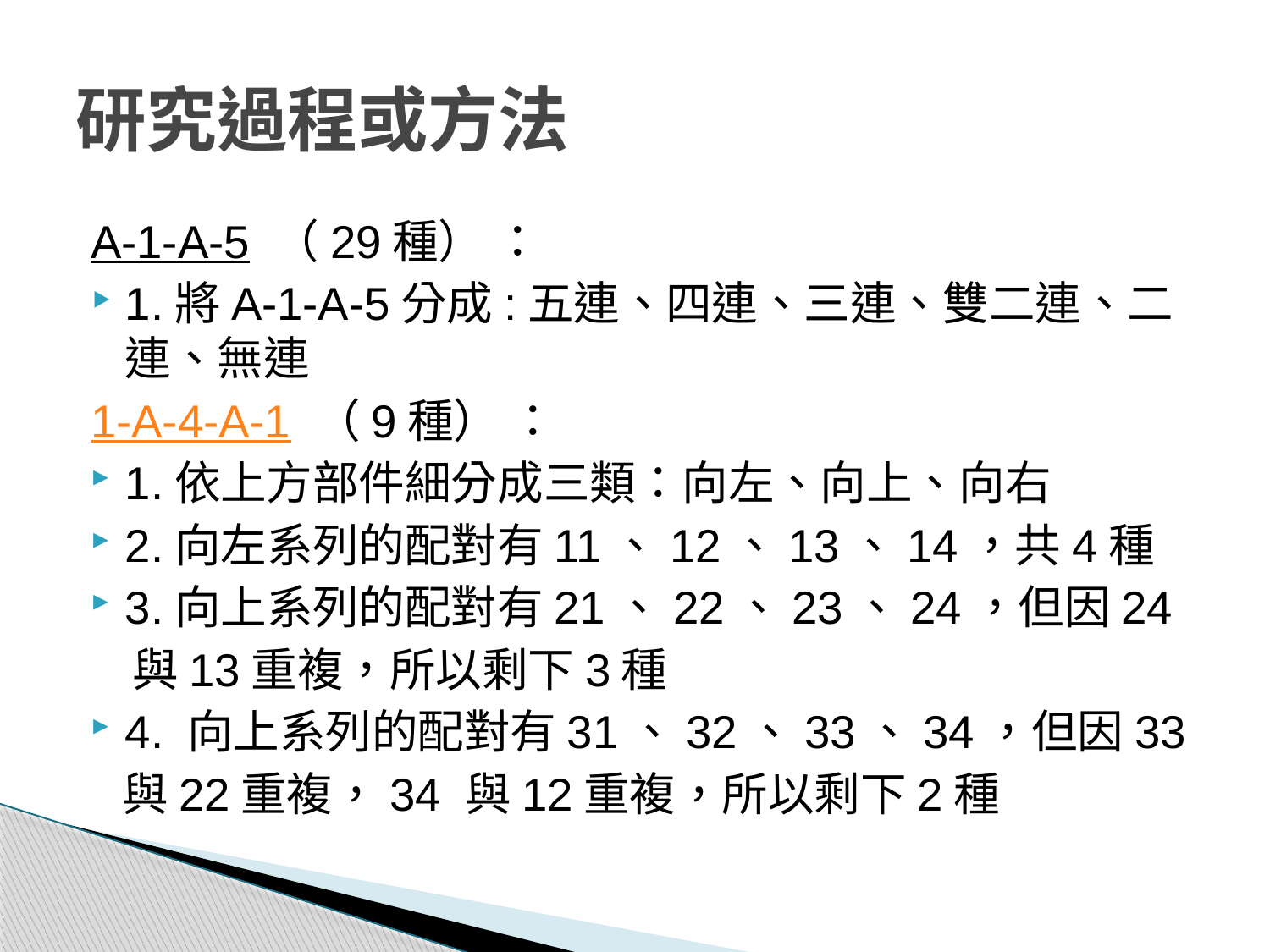

# 研究過程或方法
A-1-A-5 （29種） ：
1.將A-1-A-5分成:五連、四連、三連、雙二連、二連、無連
1-A-4-A-1 （9種） ：
1.依上方部件細分成三類：向左、向上、向右
2.向左系列的配對有11、12、13、14，共4種
3.向上系列的配對有21、22、23、24，但因24
   與13重複，所以剩下3種
4. 向上系列的配對有31、32、33、34，但因33
  與22重複，34 與12重複，所以剩下2種